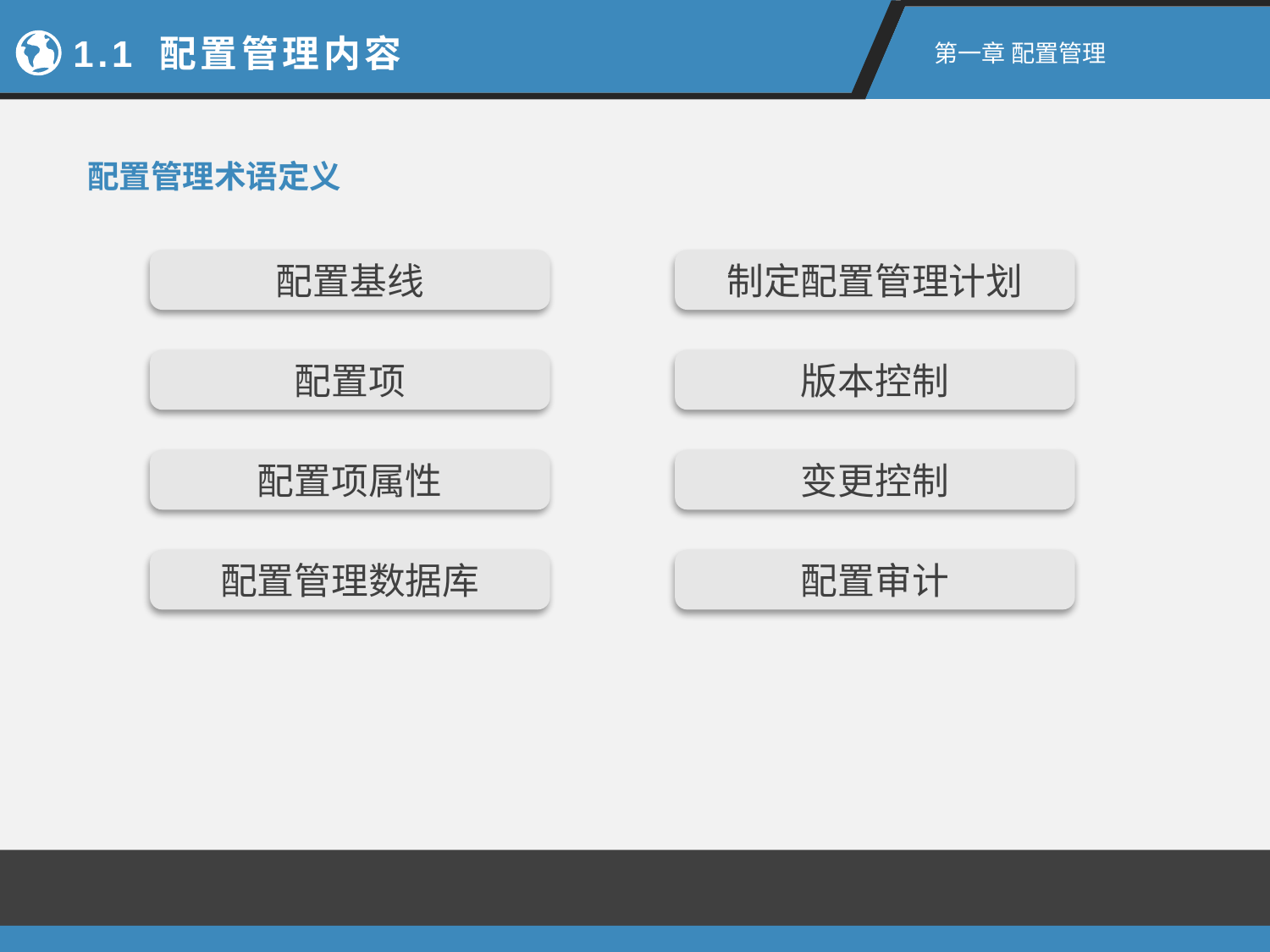

1.1 配置管理内容

第一章 配置管理
配置管理术语定义
配置基线
制定配置管理计划
配置项
版本控制
配置项属性
变更控制
配置管理数据库
配置审计